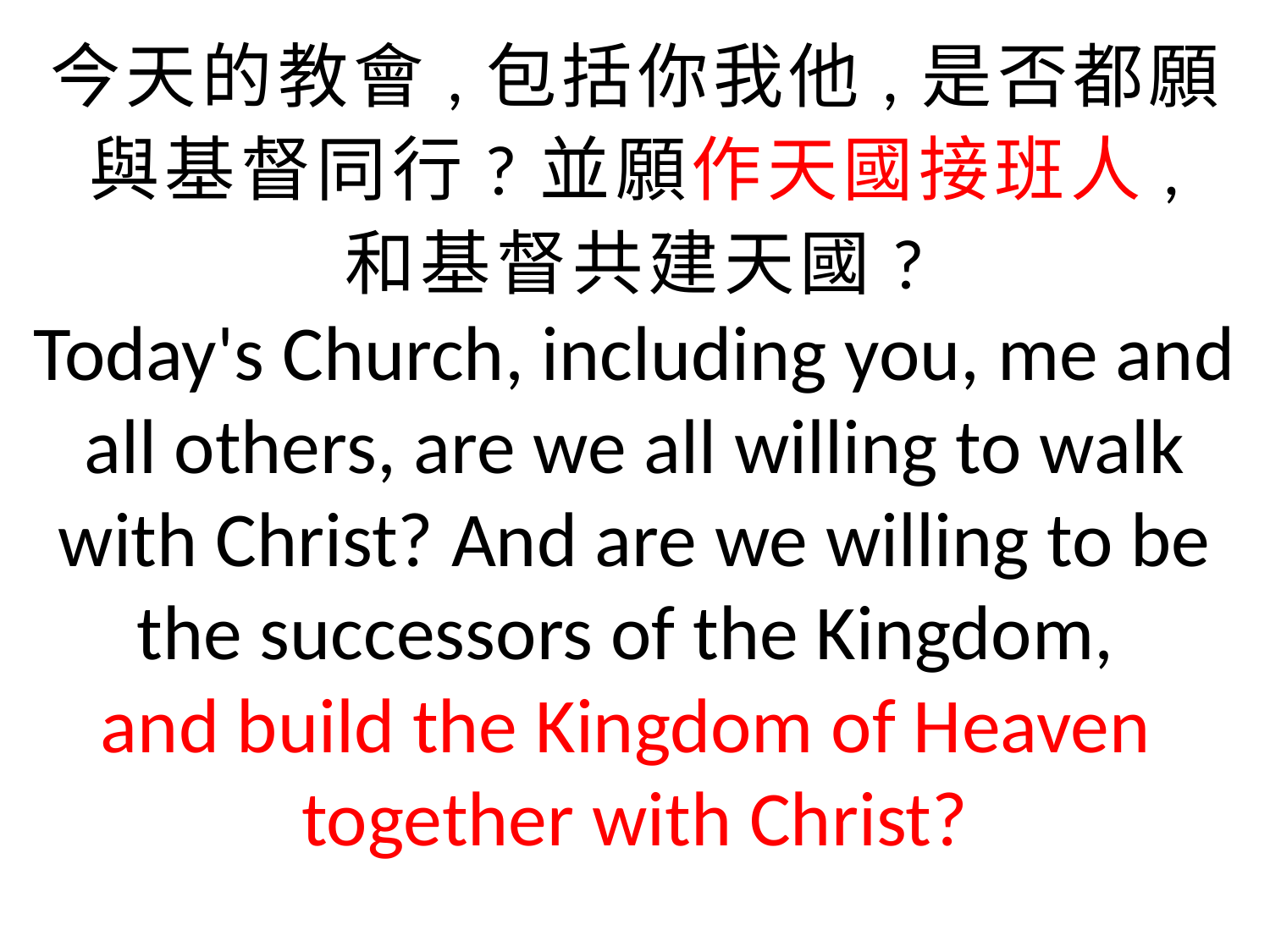

今天的教會,包括你我他,是否都願
與基督同行?並願作天國接班人,
和基督共建天國?
Today's Church, including you, me and all others, are we all willing to walk with Christ? And are we willing to be the successors of the Kingdom,
and build the Kingdom of Heaven
together with Christ?